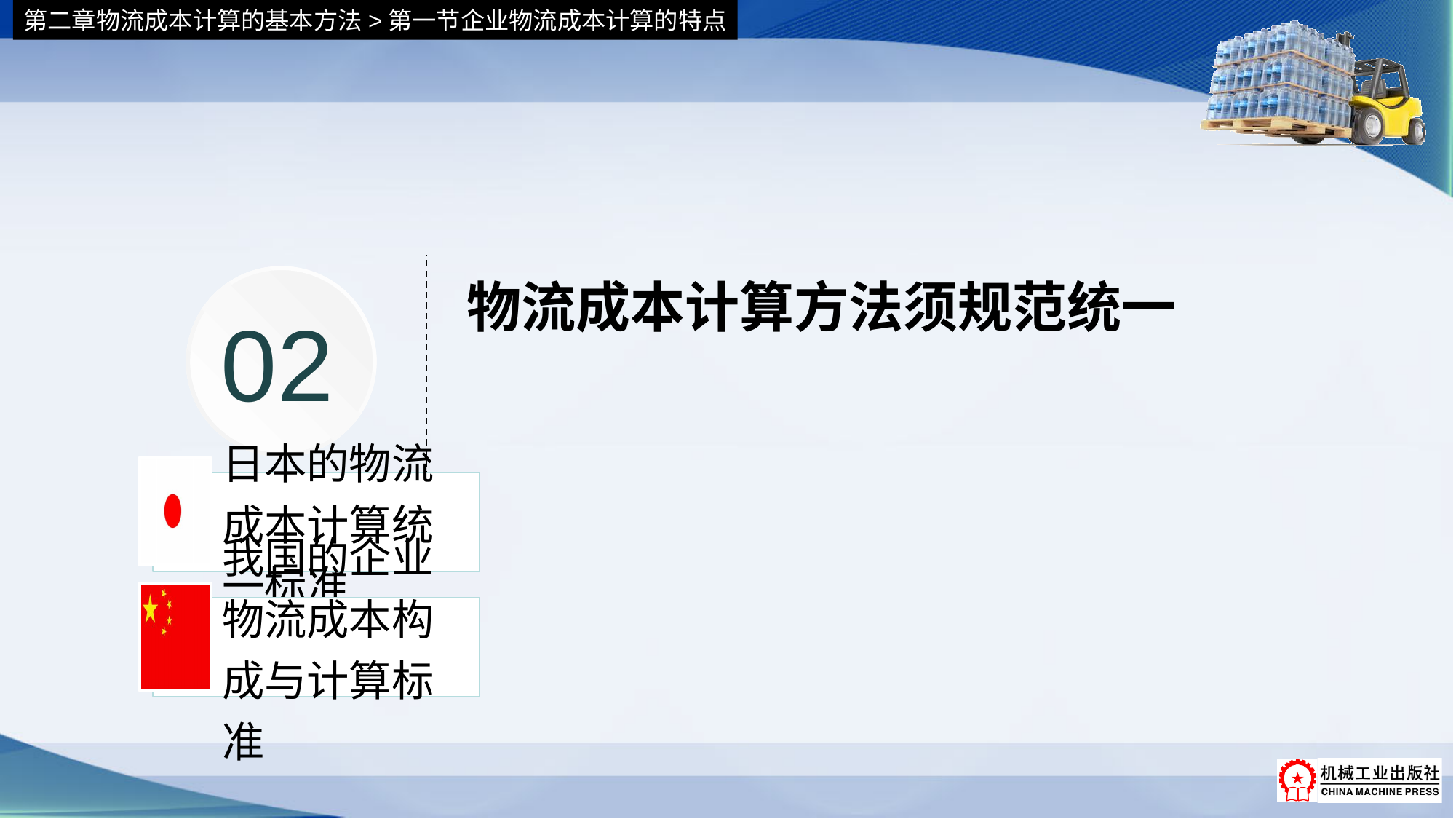

第二章物流成本计算的基本方法>第一节企业物流成本计算的特点

02
物流成本计算方法须规范统一